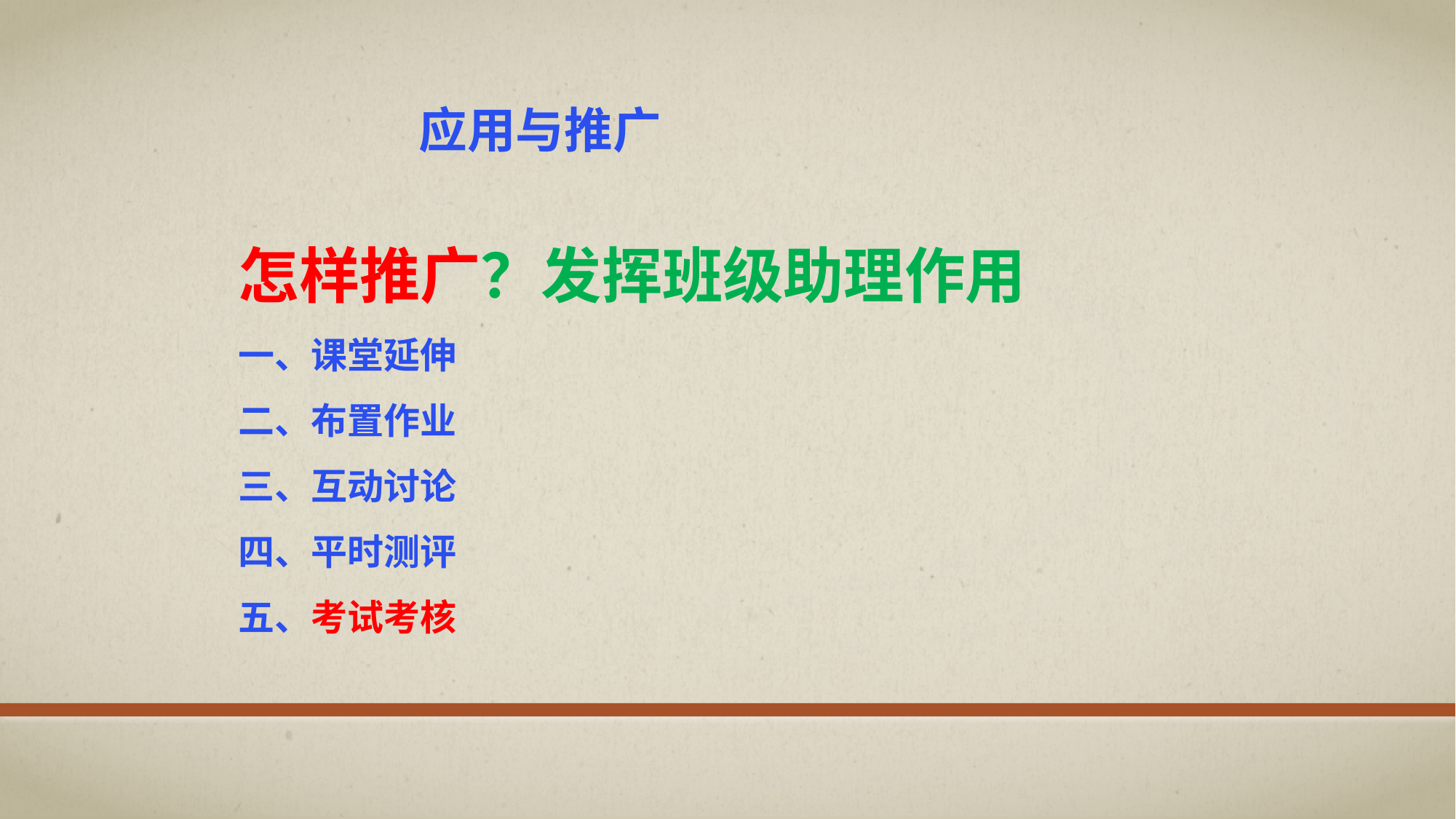

应用与推广
# 怎样推广？发挥班级助理作用 一、课堂延伸 二、布置作业 三、互动讨论 四、平时测评 五、考试考核